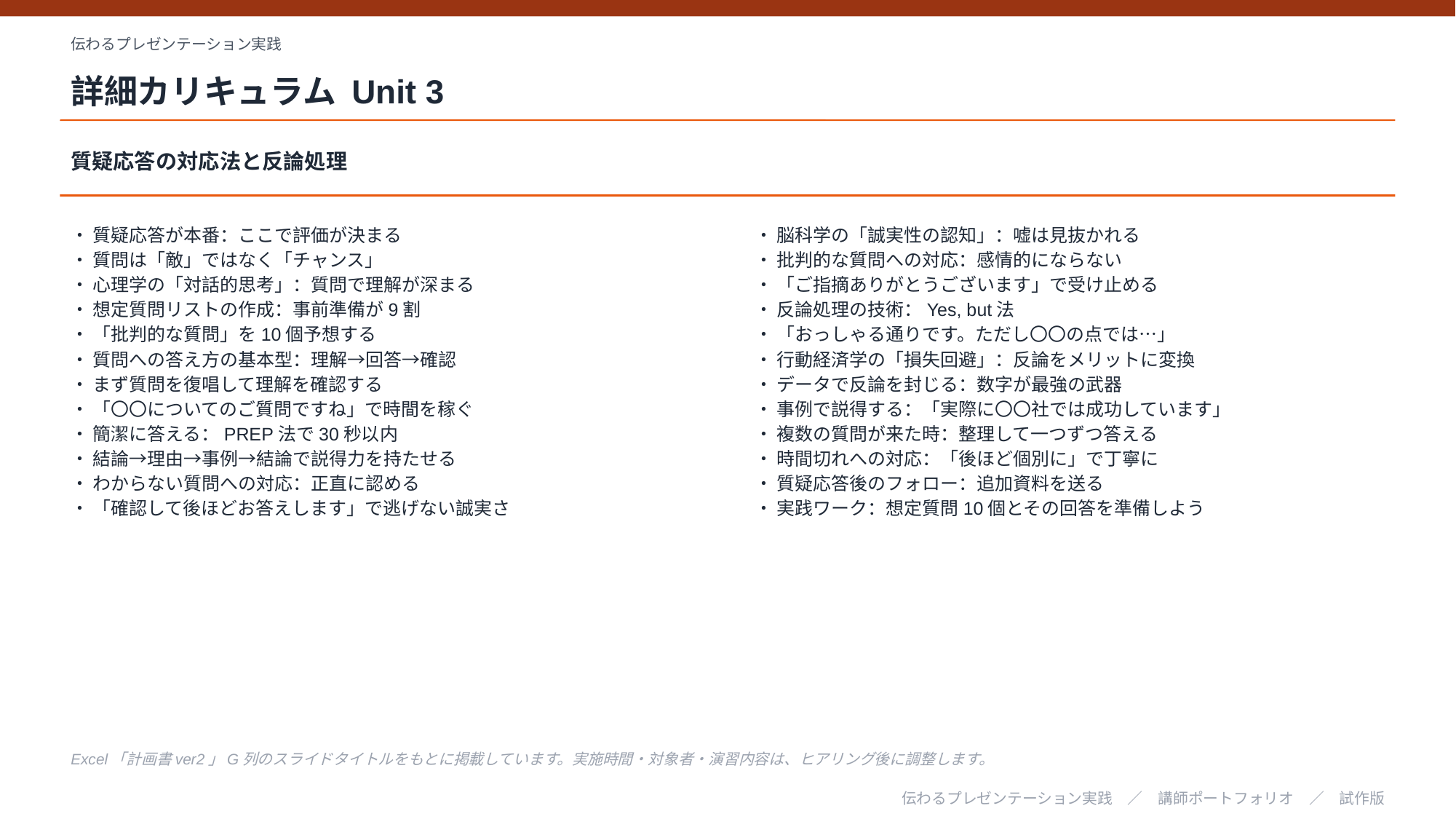

伝わるプレゼンテーション実践
詳細カリキュラム Unit 3

質疑応答の対応法と反論処理

・ 質疑応答が本番：ここで評価が決まる
・ 質問は「敵」ではなく「チャンス」
・ 心理学の「対話的思考」：質問で理解が深まる
・ 想定質問リストの作成：事前準備が9割
・ 「批判的な質問」を10個予想する
・ 質問への答え方の基本型：理解→回答→確認
・ まず質問を復唱して理解を確認する
・ 「〇〇についてのご質問ですね」で時間を稼ぐ
・ 簡潔に答える：PREP法で30秒以内
・ 結論→理由→事例→結論で説得力を持たせる
・ わからない質問への対応：正直に認める
・ 「確認して後ほどお答えします」で逃げない誠実さ
・ 脳科学の「誠実性の認知」：嘘は見抜かれる
・ 批判的な質問への対応：感情的にならない
・ 「ご指摘ありがとうございます」で受け止める
・ 反論処理の技術：Yes, but法
・ 「おっしゃる通りです。ただし〇〇の点では…」
・ 行動経済学の「損失回避」：反論をメリットに変換
・ データで反論を封じる：数字が最強の武器
・ 事例で説得する：「実際に〇〇社では成功しています」
・ 複数の質問が来た時：整理して一つずつ答える
・ 時間切れへの対応：「後ほど個別に」で丁寧に
・ 質疑応答後のフォロー：追加資料を送る
・ 実践ワーク：想定質問10個とその回答を準備しよう
Excel「計画書ver2」G列のスライドタイトルをもとに掲載しています。実施時間・対象者・演習内容は、ヒアリング後に調整します。
伝わるプレゼンテーション実践　／　講師ポートフォリオ　／　試作版